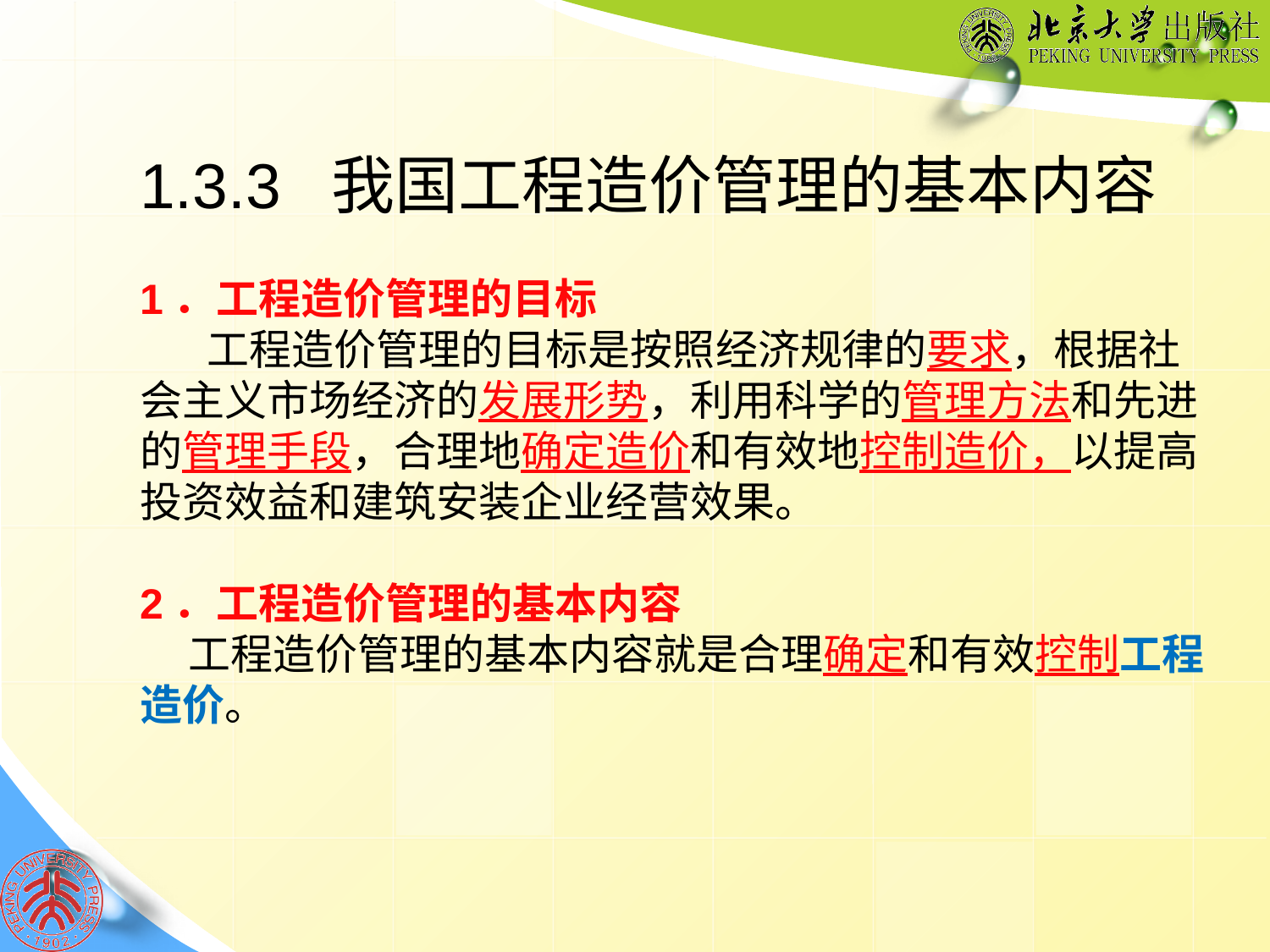

1.3.3  我国工程造价管理的基本内容

1．工程造价管理的目标
      工程造价管理的目标是按照经济规律的要求，根据社会主义市场经济的发展形势，利用科学的管理方法和先进的管理手段，合理地确定造价和有效地控制造价，以提高投资效益和建筑安装企业经营效果。

2．工程造价管理的基本内容
    工程造价管理的基本内容就是合理确定和有效控制工程造价。